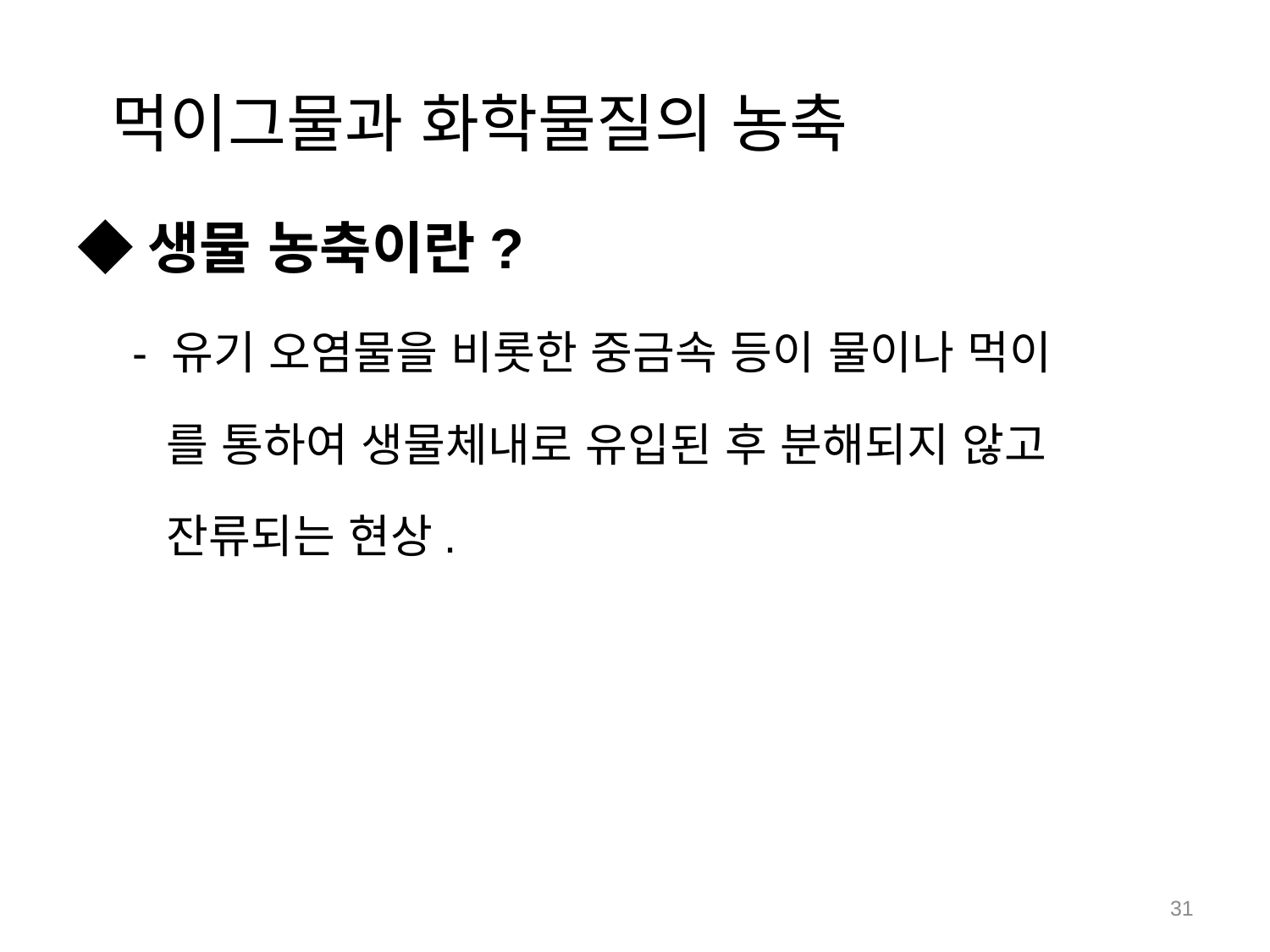

# 먹이그물과 화학물질의 농축
◆생물 농축이란?
    - 유기 오염물을 비롯한 중금속 등이 물이나 먹이
      를 통하여 생물체내로 유입된 후 분해되지 않고
      잔류되는 현상.

31